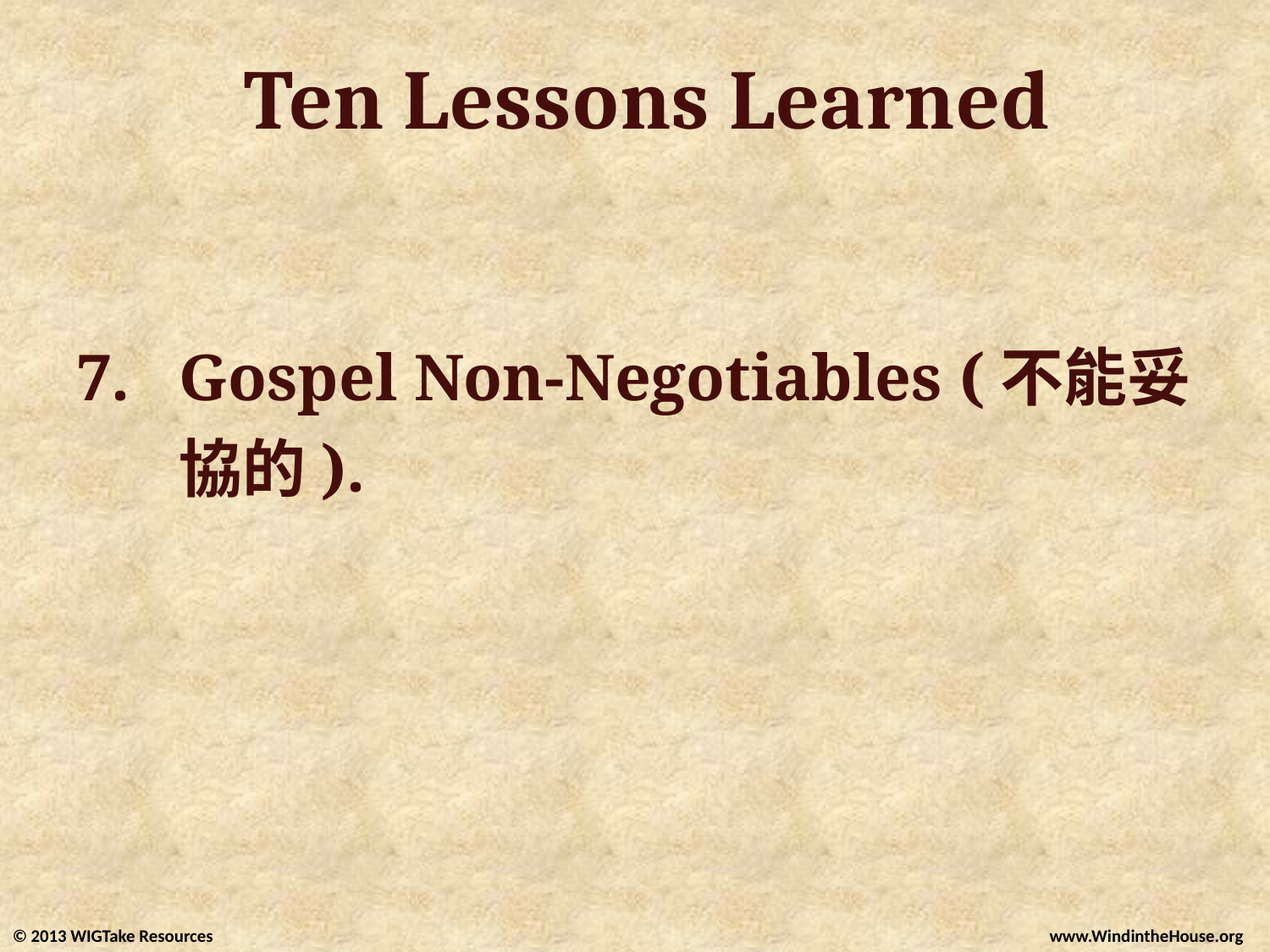

#
Ten Lessons Learned

Gospel Non-Negotiables (不能妥協的).
© 2013 WIGTake Resources
www.WindintheHouse.org